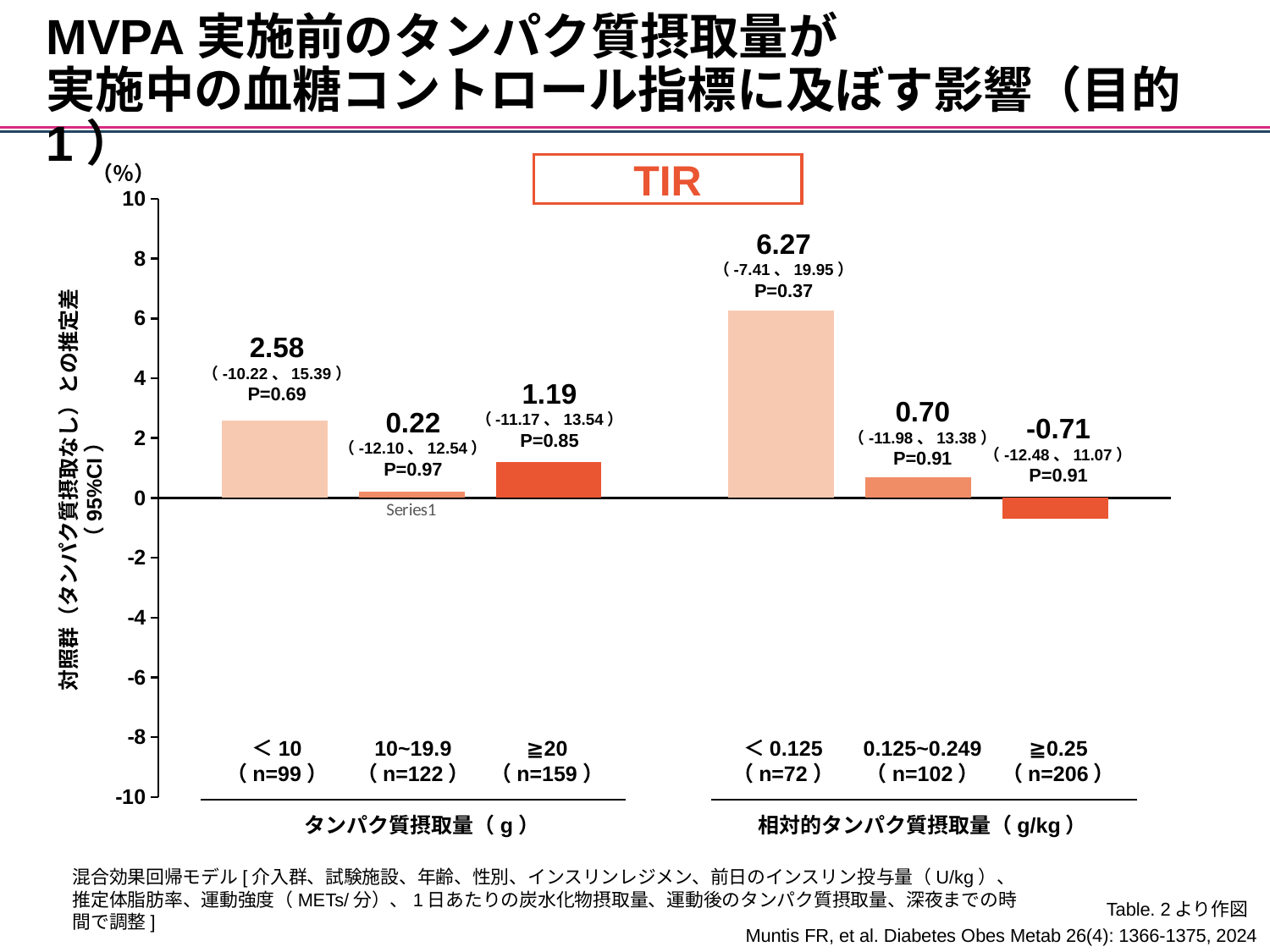

MVPA実施前のタンパク質摂取量が
実施中の血糖コントロール指標に及ぼす影響（目的1）
（％）
TIR

### Chart

| Category | 列1 | 列2 | 列3 |
|---|---|---|---|
|  | 2.58 | 0.22 | 1.19 |
|  | 6.27 | 0.7 | -0.71 |
6.27
（-7.41、19.95）
P=0.37
2.58
（-10.22、15.39）
P=0.69
1.19
（-11.17、13.54）
P=0.85
0.70
（-11.98、13.38）
P=0.91
0.22
（-12.10、12.54）
P=0.97
-0.71
（-12.48、11.07）
P=0.91
対照群（タンパク質摂取なし）との推定差（95%CI）
＜10
（n=99）
10~19.9
（n=122）
≧20
（n=159）
＜0.125
（n=72）
0.125~0.249
（n=102）
≧0.25
（n=206）
タンパク質摂取量（g）
相対的タンパク質摂取量（g/kg）
混合効果回帰モデル[介入群、試験施設、年齢、性別、インスリンレジメン、前日のインスリン投与量（U/kg）、推定体脂肪率、運動強度（METs/分）、1日あたりの炭水化物摂取量、運動後のタンパク質摂取量、深夜までの時間で調整]
Table. 2より作図
Muntis FR, et al. Diabetes Obes Metab 26(4): 1366-1375, 2024